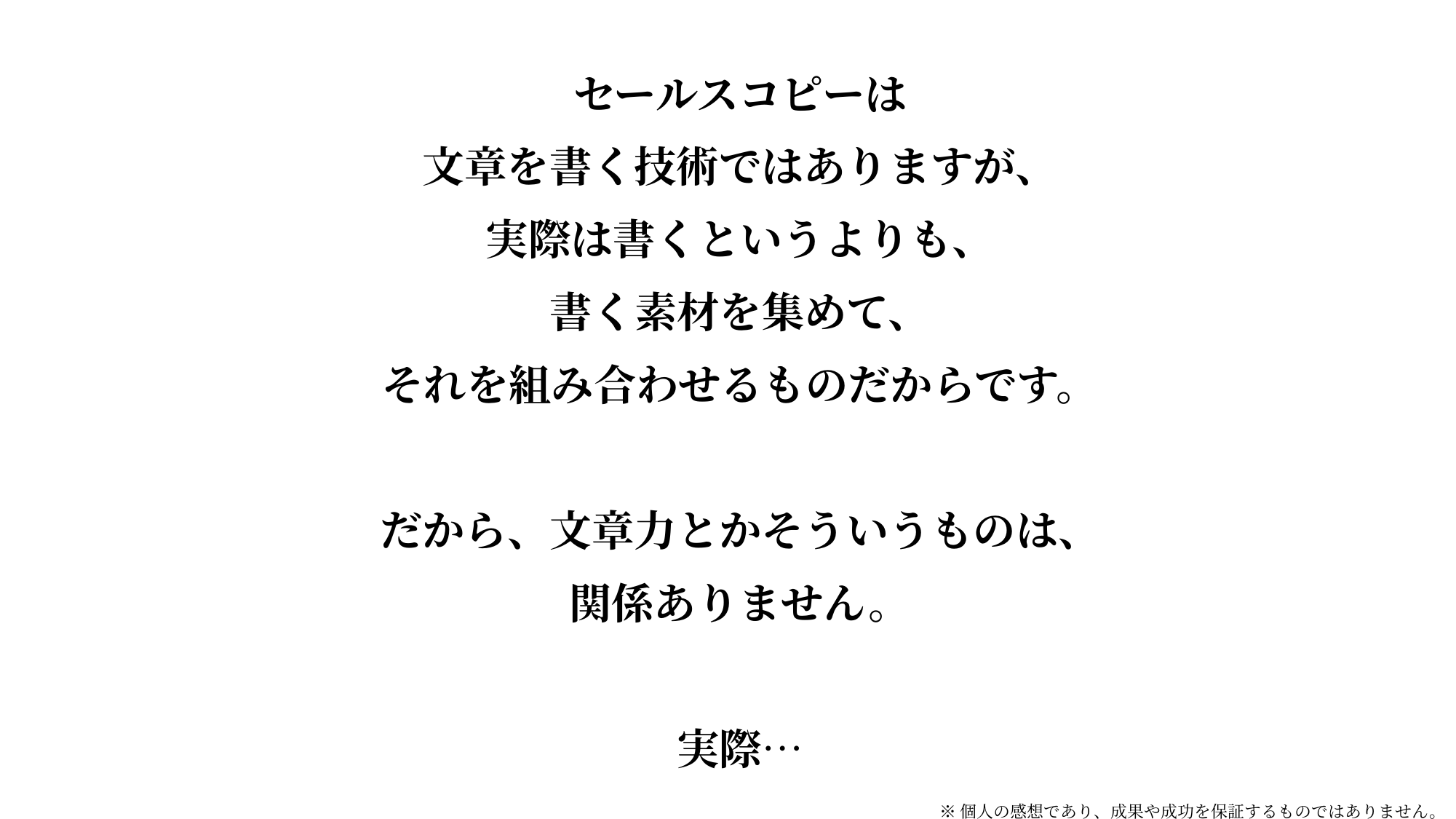

セールスコピーは
文章を書く技術ではありますが、
実際は書くというよりも、
書く素材を集めて、
それを組み合わせるものだからです。

だから、文章力とかそういうものは、
関係ありません。

実際…
※個人の感想であり、成果や成功を保証するものではありません。